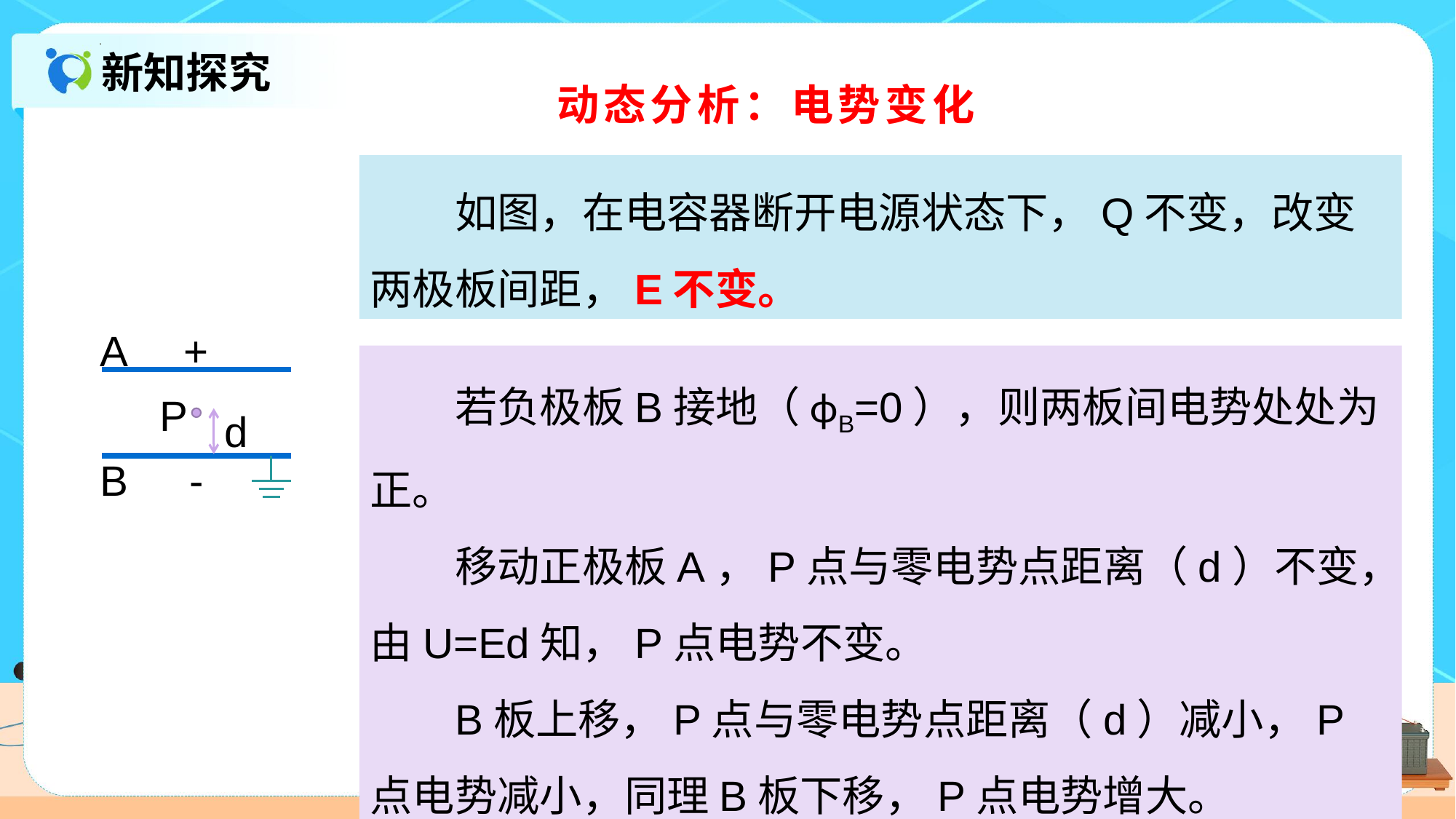

新知探究
动态分析：电势变化
如图，在电容器断开电源状态下，Q不变，改变两极板间距，E不变。
A
+
若负极板B接地（ϕB=0），则两板间电势处处为正。
移动正极板A，P点与零电势点距离（d）不变，由U=Ed知，P点电势不变。
B板上移，P点与零电势点距离（d）减小，P点电势减小，同理B板下移，P点电势增大。
P
d

B
-